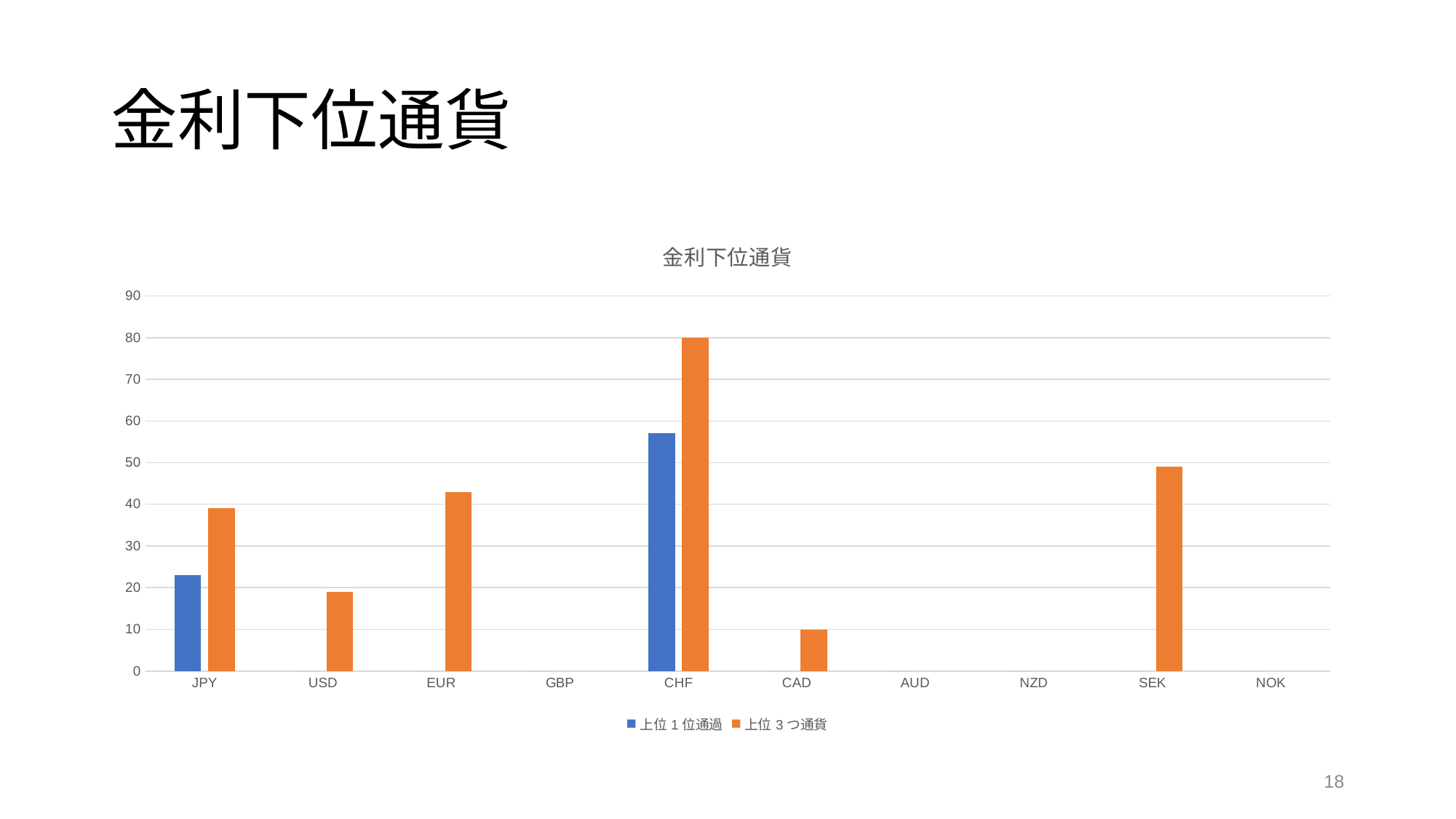

# 金利下位通貨

### Chart: 金利下位通貨

| Category | 上位1位通過 | 上位3つ通貨 |
|---|---|---|
| JPY | 23.0 | 39.0 |
| USD | 0.0 | 19.0 |
| EUR | 0.0 | 43.0 |
| GBP | 0.0 | 0.0 |
| CHF | 57.0 | 80.0 |
| CAD | 0.0 | 10.0 |
| AUD | 0.0 | 0.0 |
| NZD | 0.0 | 0.0 |
| SEK | 0.0 | 49.0 |
| NOK | 0.0 | 0.0 |
18